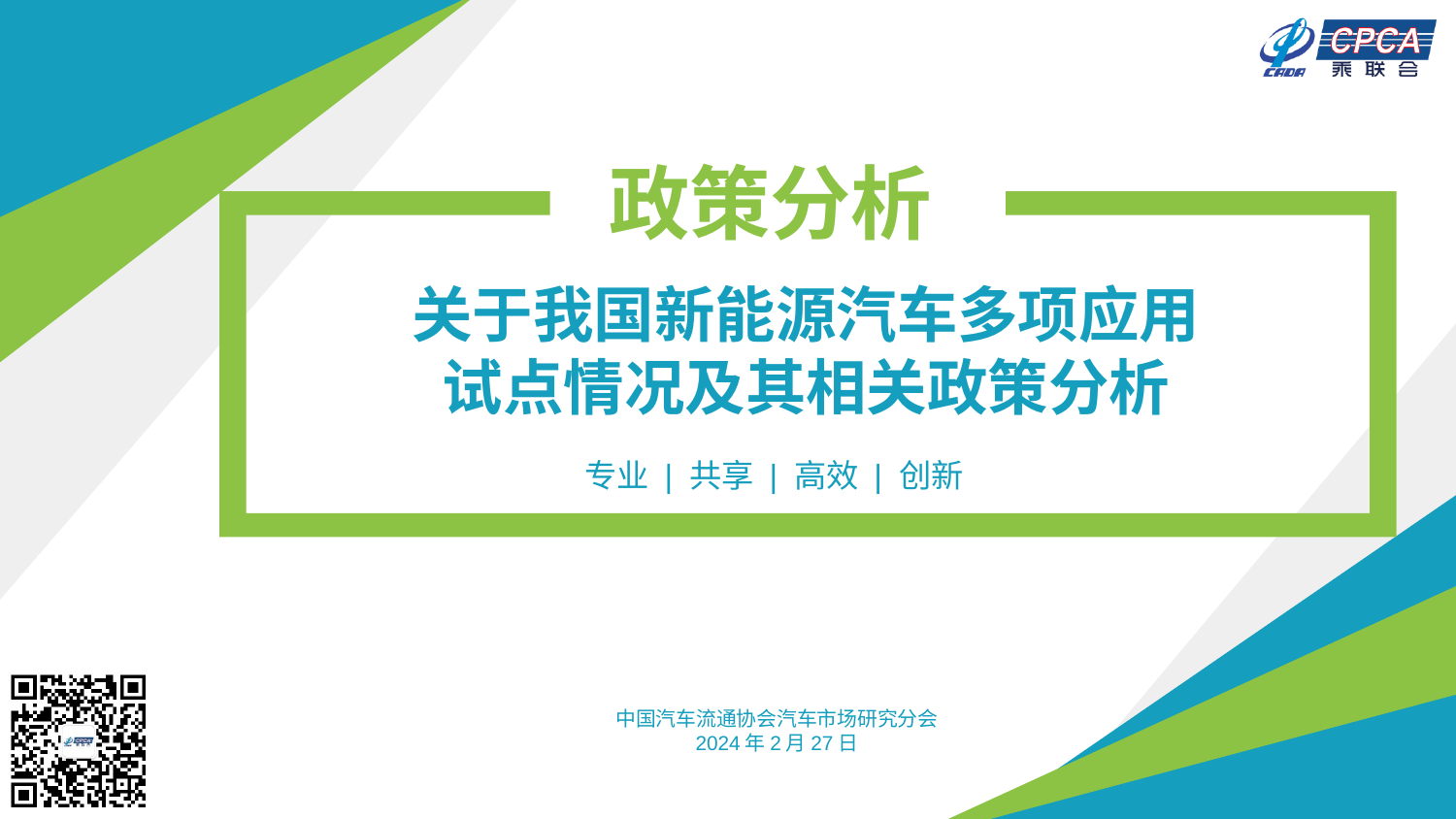

关于我国新能源汽车多项应用
试点情况及其相关政策分析
中国汽车流通协会汽车市场研究分会
2024年2月27日